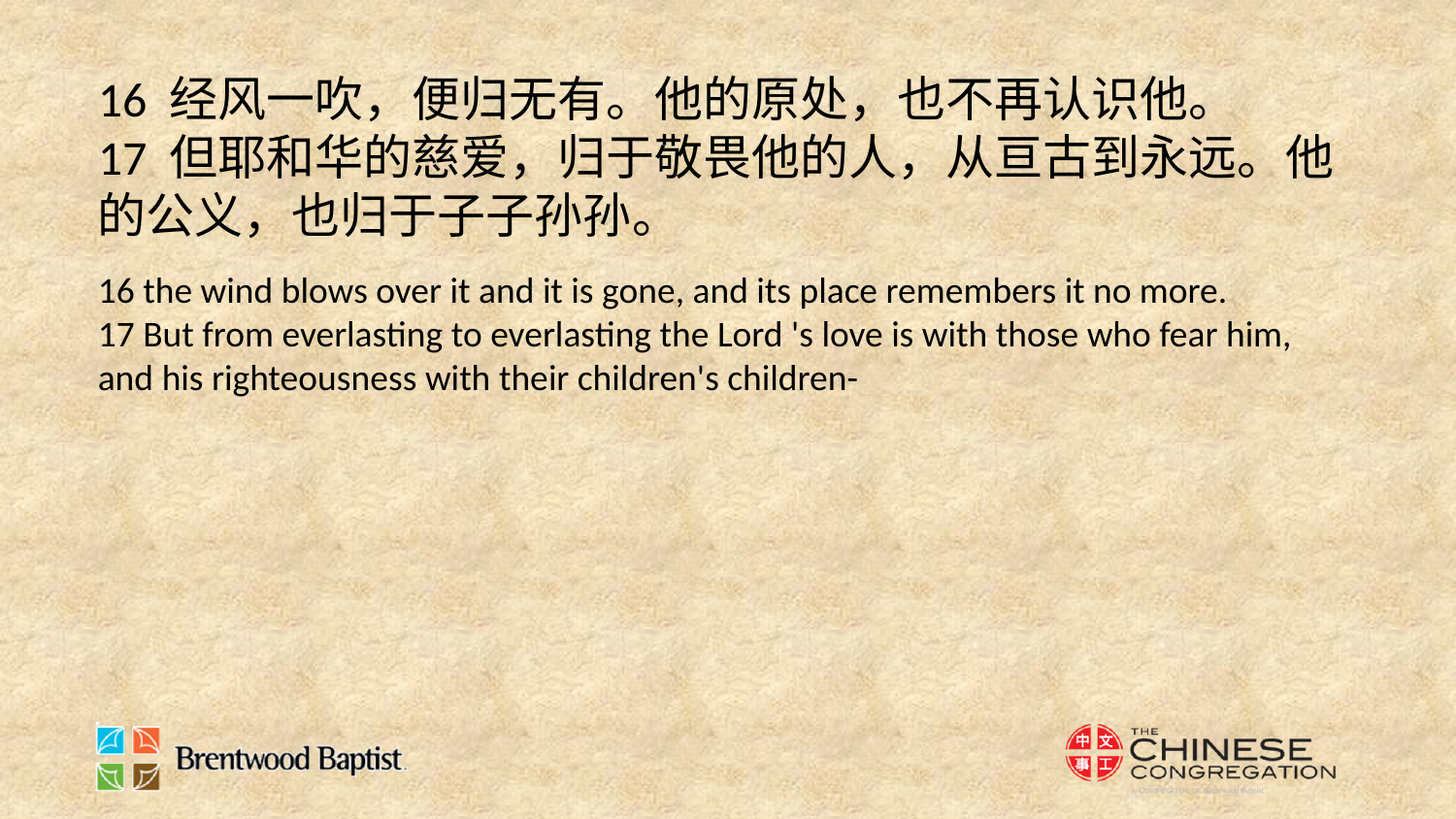

16 经风一吹，便归无有。他的原处，也不再认识他。
17 但耶和华的慈爱，归于敬畏他的人，从亘古到永远。他的公义，也归于子子孙孙。

16 the wind blows over it and it is gone, and its place remembers it no more.
17 But from everlasting to everlasting the Lord 's love is with those who fear him, and his righteousness with their children's children-